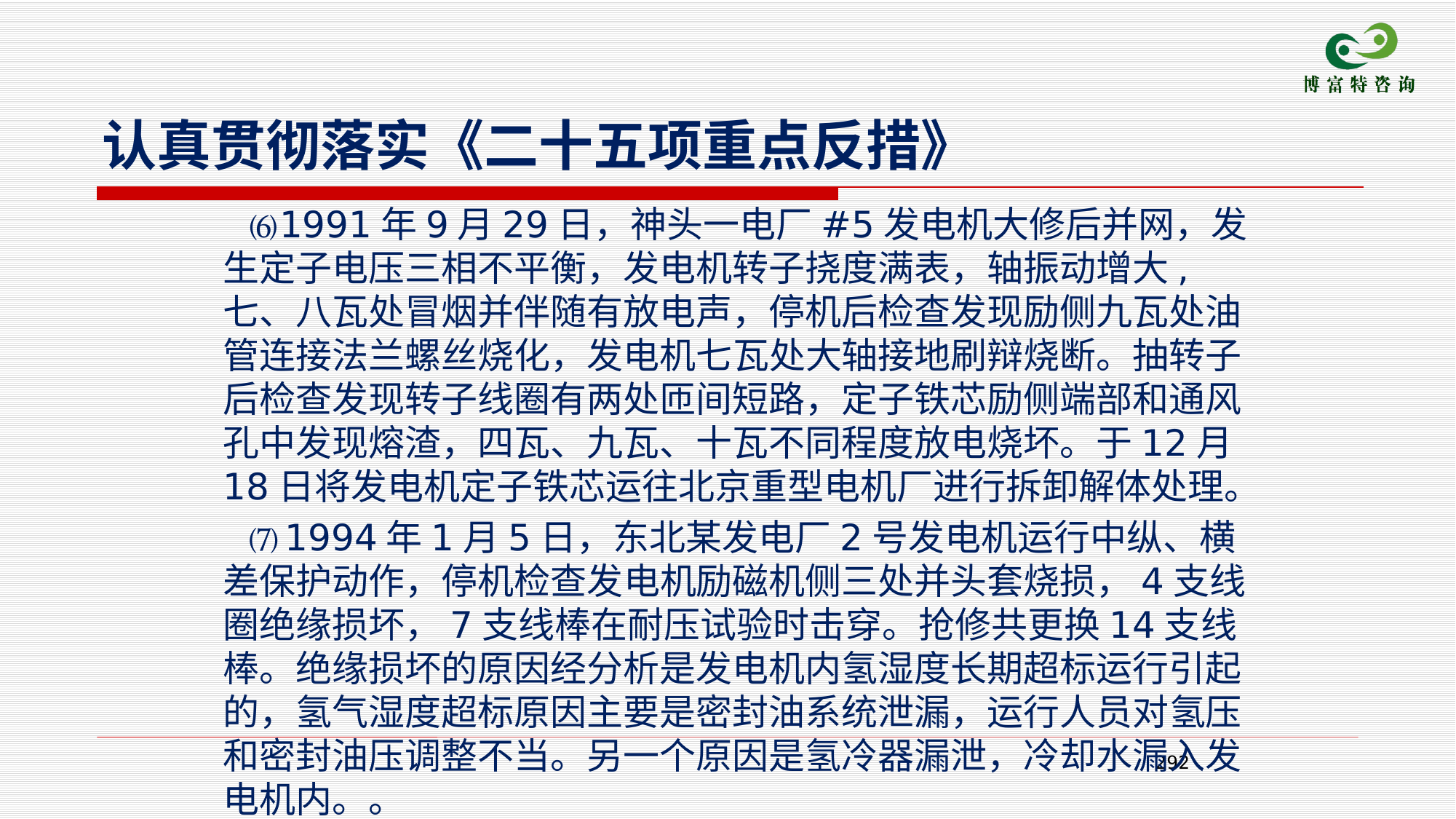

认真贯彻落实《二十五项重点反措》
       ⑹1991年9月29日，神头一电厂#5发电机大修后并网，发生定子电压三相不平衡，发电机转子挠度满表，轴振动增大,七、八瓦处冒烟并伴随有放电声，停机后检查发现励侧九瓦处油管连接法兰螺丝烧化，发电机七瓦处大轴接地刷辩烧断。抽转子后检查发现转子线圈有两处匝间短路，定子铁芯励侧端部和通风孔中发现熔渣，四瓦、九瓦、十瓦不同程度放电烧坏。于12月18日将发电机定子铁芯运往北京重型电机厂进行拆卸解体处理。
       ⑺1994年1月5日，东北某发电厂2号发电机运行中纵、横差保护动作，停机检查发电机励磁机侧三处并头套烧损，4支线圈绝缘损坏，7支线棒在耐压试验时击穿。抢修共更换14支线棒。绝缘损坏的原因经分析是发电机内氢湿度长期超标运行引起的，氢气湿度超标原因主要是密封油系统泄漏，运行人员对氢压和密封油压调整不当。另一个原因是氢冷器漏泄，冷却水漏入发电机内。。

292